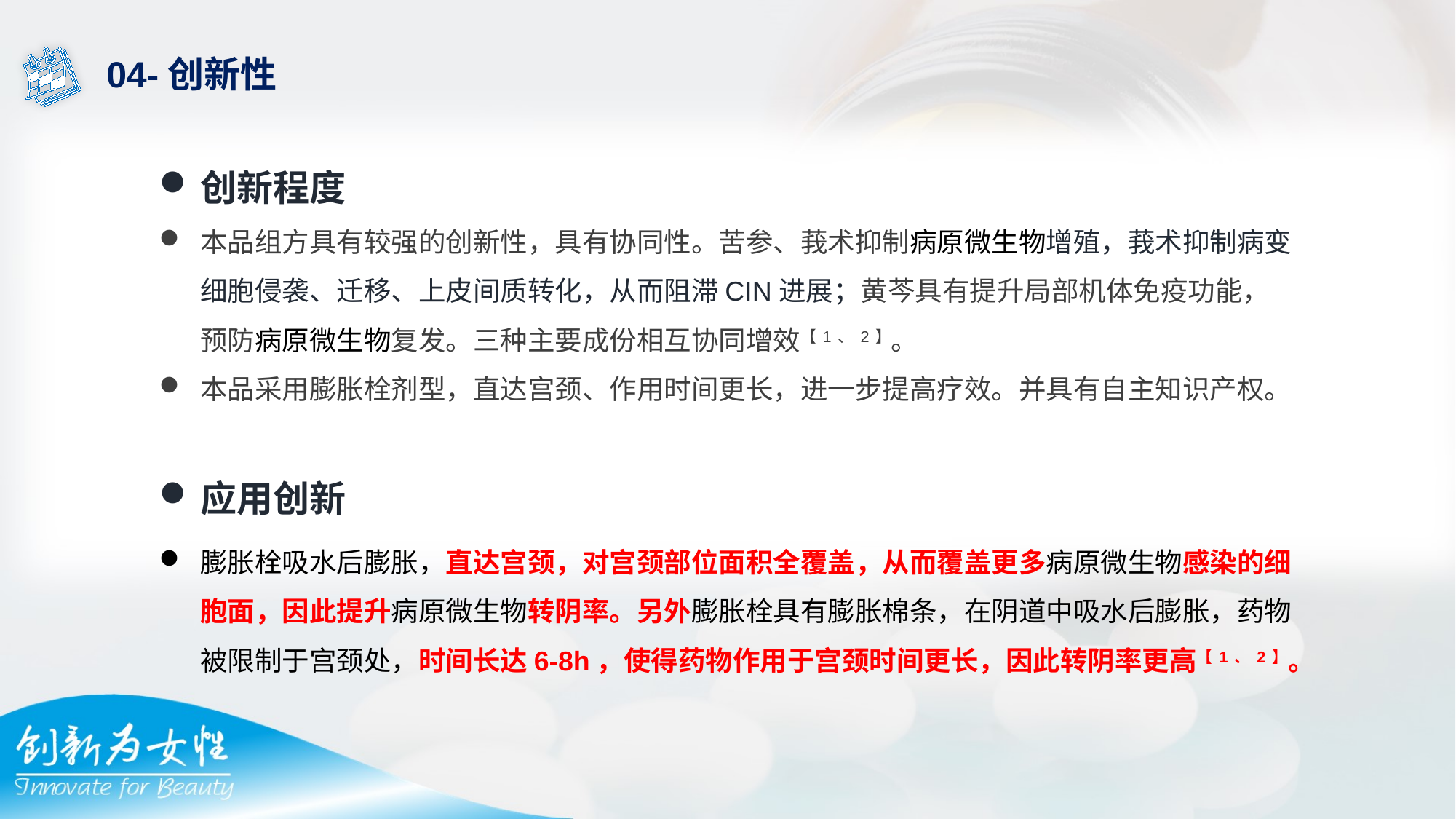

04-创新性
创新程度
本品组方具有较强的创新性，具有协同性。苦参、莪术抑制病原微生物增殖，莪术抑制病变细胞侵袭、迁移、上皮间质转化，从而阻滞CIN进展；黄芩具有提升局部机体免疫功能，预防病原微生物复发。三种主要成份相互协同增效【1、2】。
本品采用膨胀栓剂型，直达宫颈、作用时间更长，进一步提高疗效。并具有自主知识产权。

应用创新
膨胀栓吸水后膨胀，直达宫颈，对宫颈部位面积全覆盖，从而覆盖更多病原微生物感染的细胞面，因此提升病原微生物转阴率。另外膨胀栓具有膨胀棉条，在阴道中吸水后膨胀，药物被限制于宫颈处，时间长达6-8h，使得药物作用于宫颈时间更长，因此转阴率更高【1、2】。